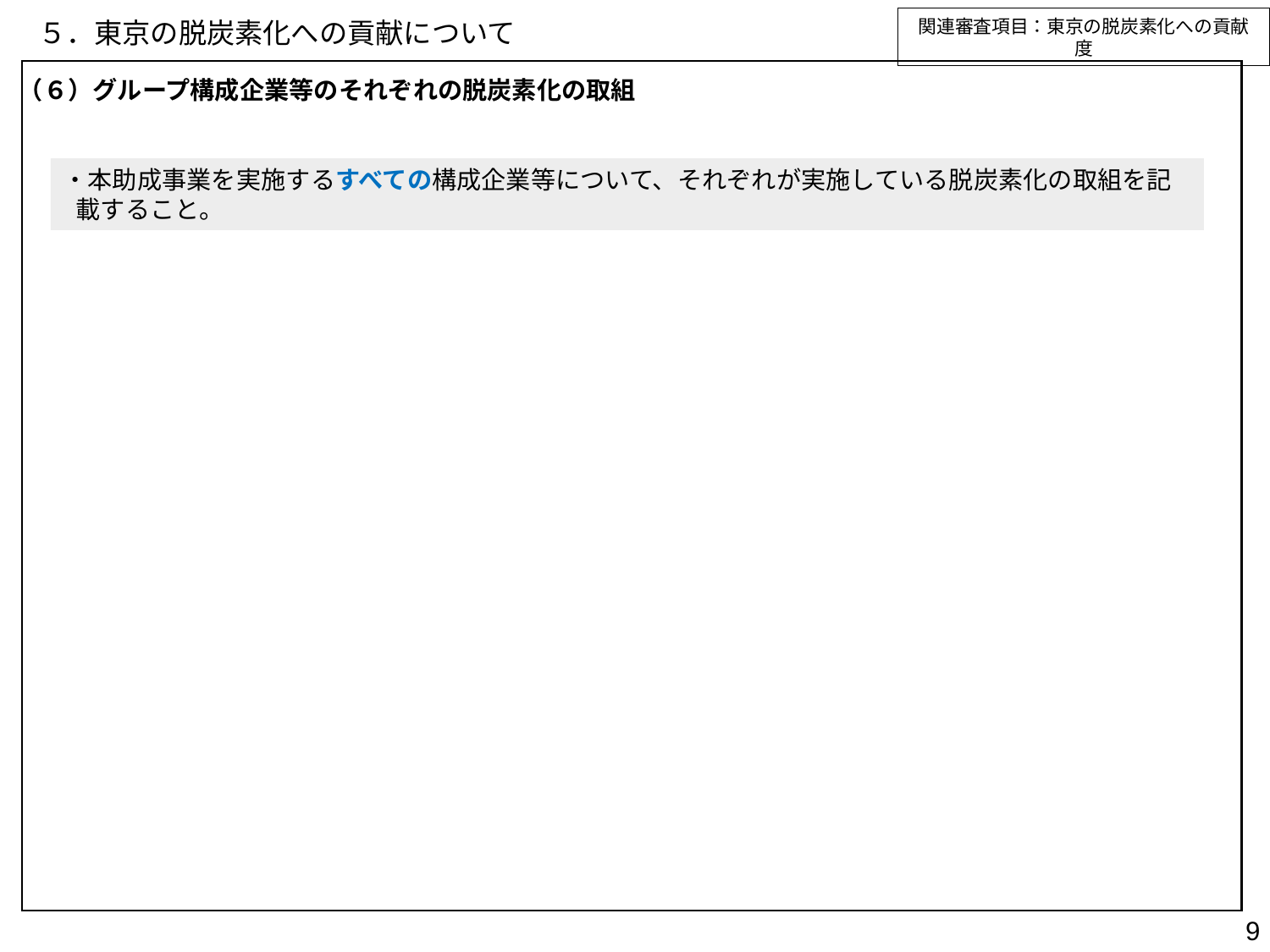

関連審査項目：東京の脱炭素化への貢献度
# ５．東京の脱炭素化への貢献について

（６）グループ構成企業等のそれぞれの脱炭素化の取組
・本助成事業を実施するすべての構成企業等について、それぞれが実施している脱炭素化の取組を記載すること。
9